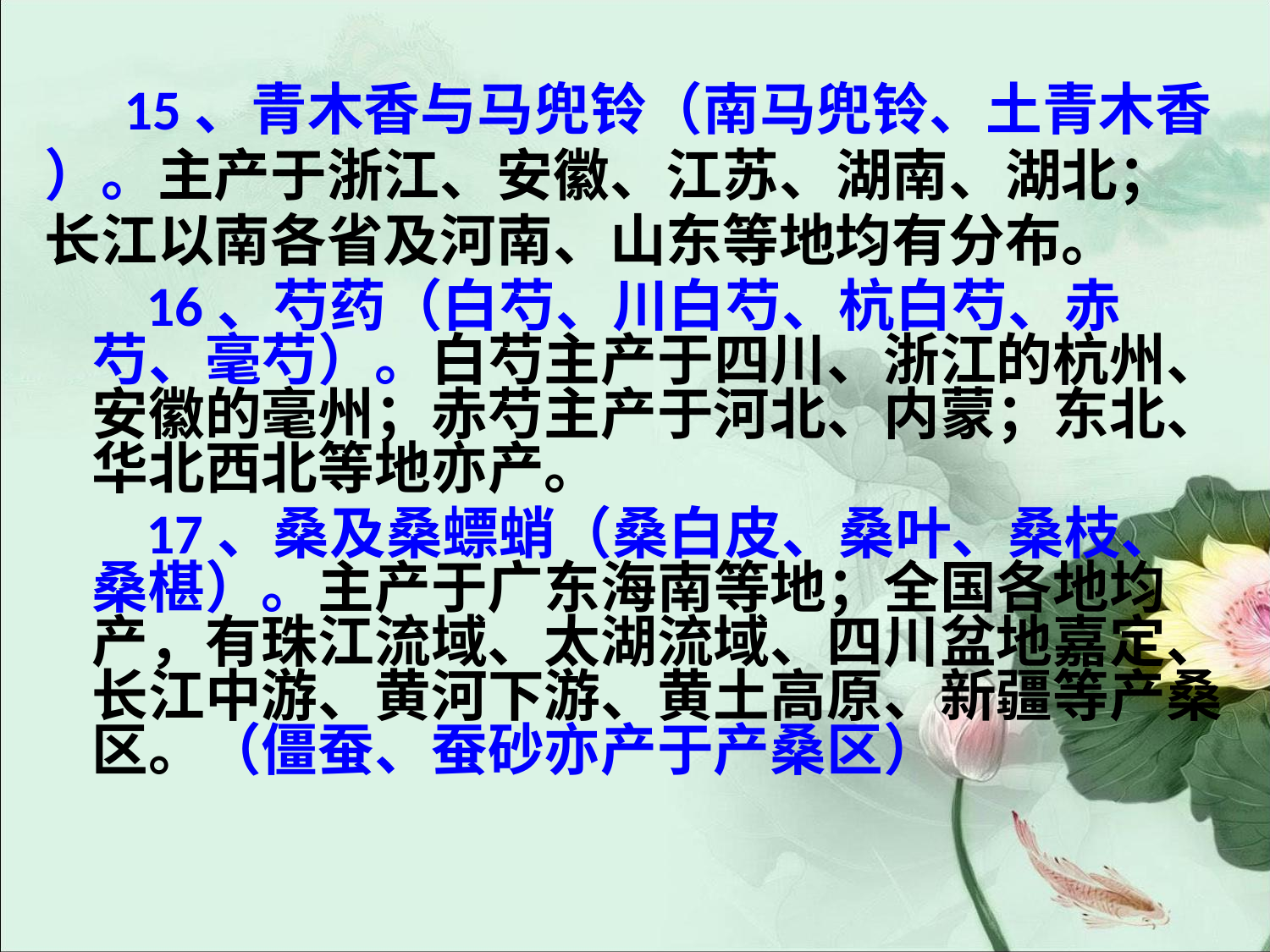

#
                         15、青木香与马兜铃（南马兜铃、土青木香
）。主产于浙江、安徽、江苏、湖南、湖北；
长江以南各省及河南、山东等地均有分布。
        16、芍药（白芍、川白芍、杭白芍、赤芍、毫芍）。白芍主产于四川、浙江的杭州、安徽的毫州；赤芍主产于河北、内蒙；东北、华北西北等地亦产。
        17、桑及桑螵蛸（桑白皮、桑叶、桑枝、桑椹）。主产于广东海南等地；全国各地均产，有珠江流域、太湖流域、四川盆地嘉定、长江中游、黄河下游、黄土高原、新疆等产桑区。（僵蚕、蚕砂亦产于产桑区）

9